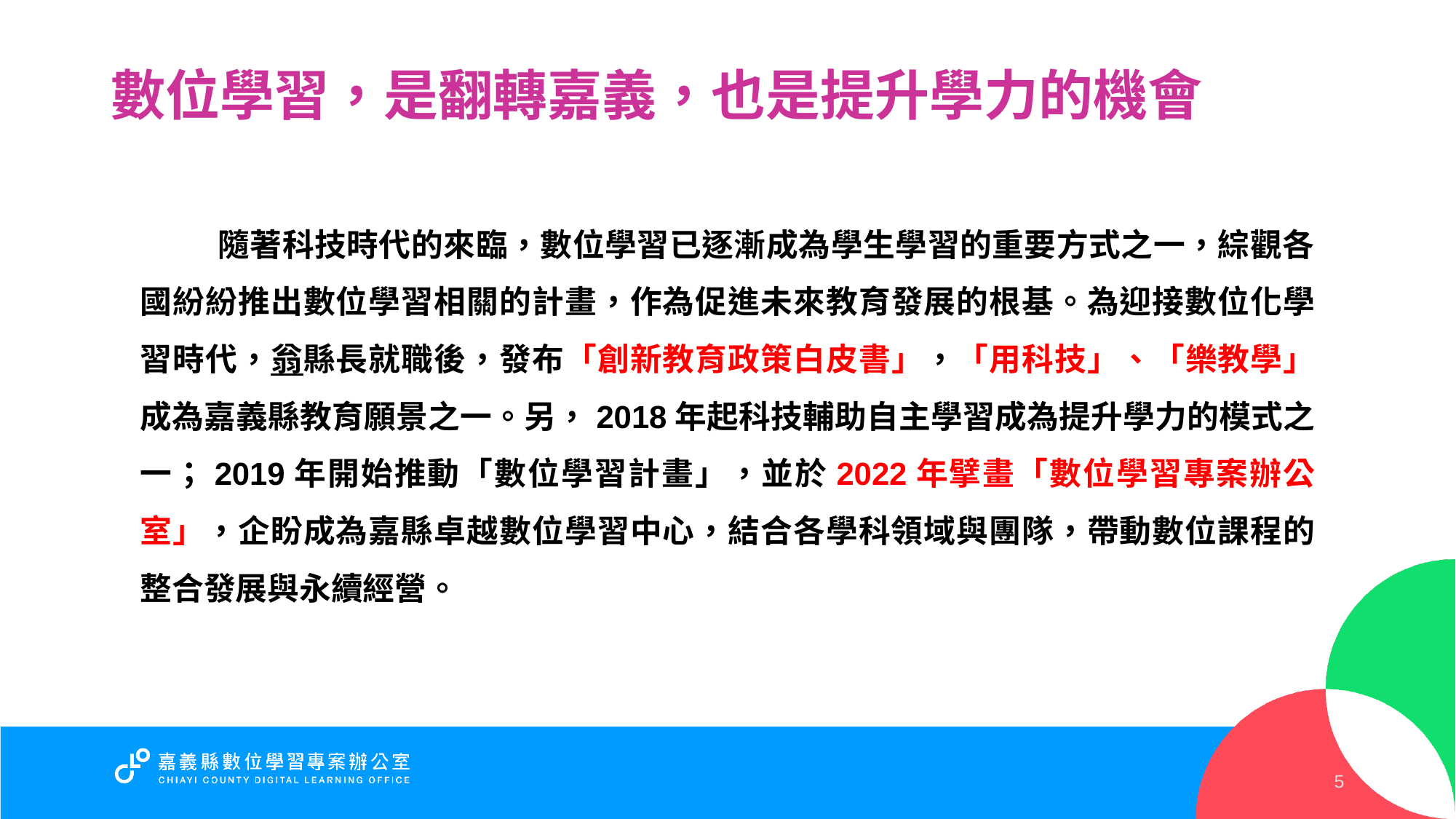

# 數位學習，是翻轉嘉義，也是提升學力的機會
         隨著科技時代的來臨，數位學習已逐漸成為學生學習的重要方式之一，綜觀各國紛紛推出數位學習相關的計畫，作為促進未來教育發展的根基。為迎接數位化學習時代，翁縣長就職後，發布「創新教育政策白皮書」，「用科技」、「樂教學」成為嘉義縣教育願景之一。另，2018年起科技輔助自主學習成為提升學力的模式之一；2019年開始推動「數位學習計畫」，並於2022年擘畫「數位學習專案辦公室」，企盼成為嘉縣卓越數位學習中心，結合各學科領域與團隊，帶動數位課程的整合發展與永續經營。
5